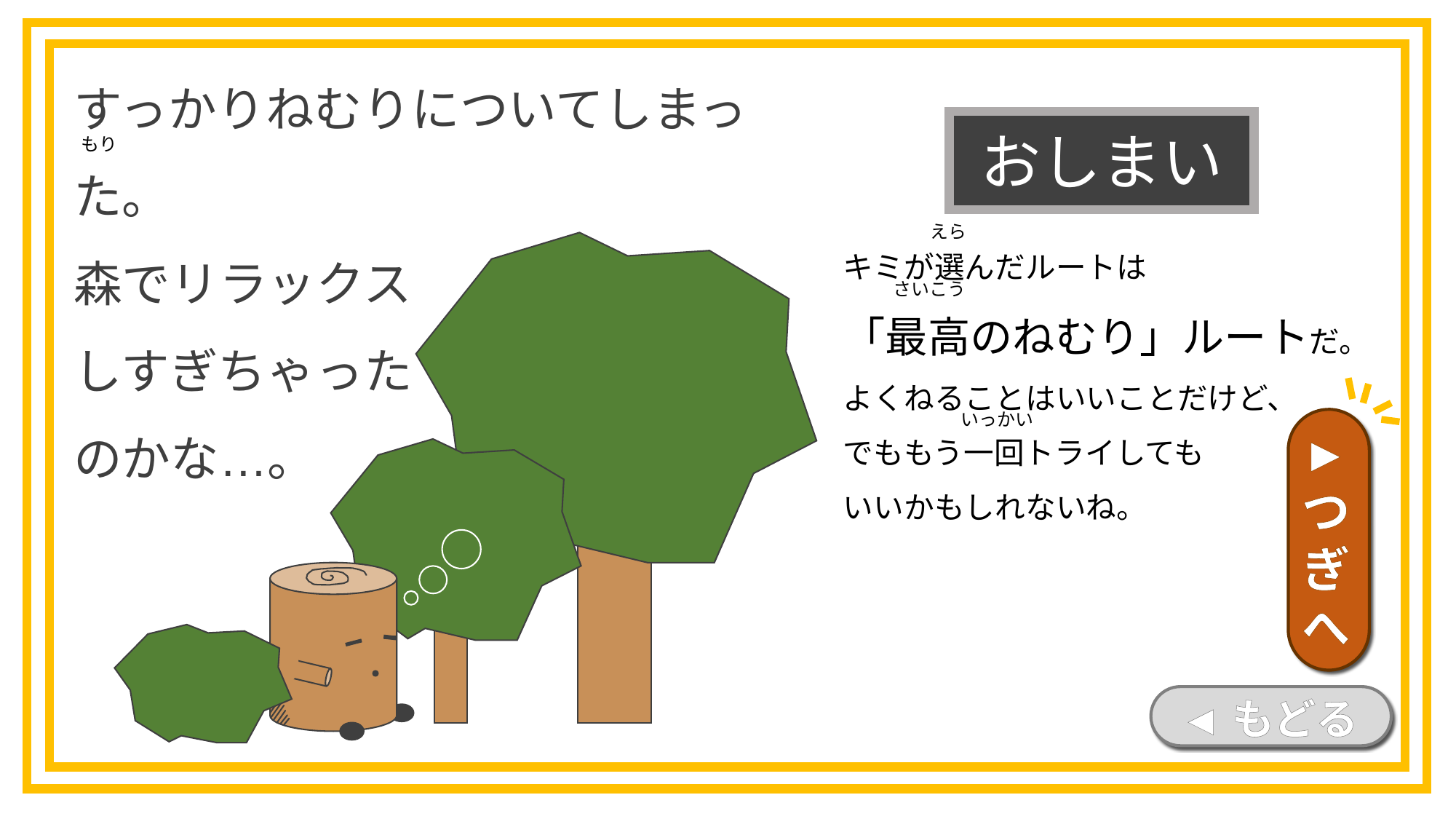

すっかりねむりについてしまった。
森でリラックス
しすぎちゃった
のかな…。
おしまい
もり
えら
キミが選んだルートは
「最高のねむり」ルートだ。
よくねることはいいことだけど、
でももう一回トライしても
いいかもしれないね。

さいこう
いっかい
►つぎへ

◄もどる